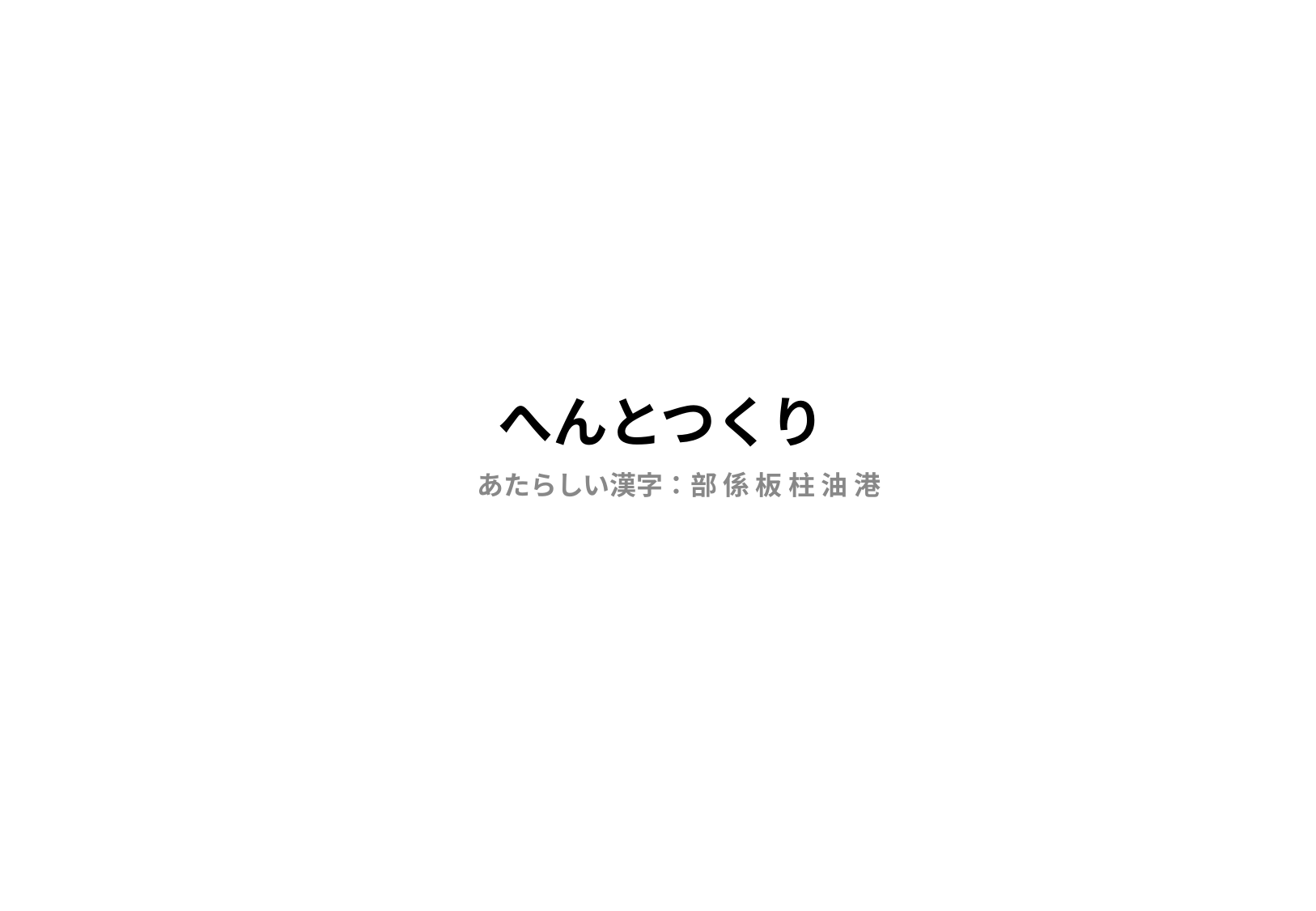

# へんとつくり
あたらしい漢字：部 係 板 柱 油 港